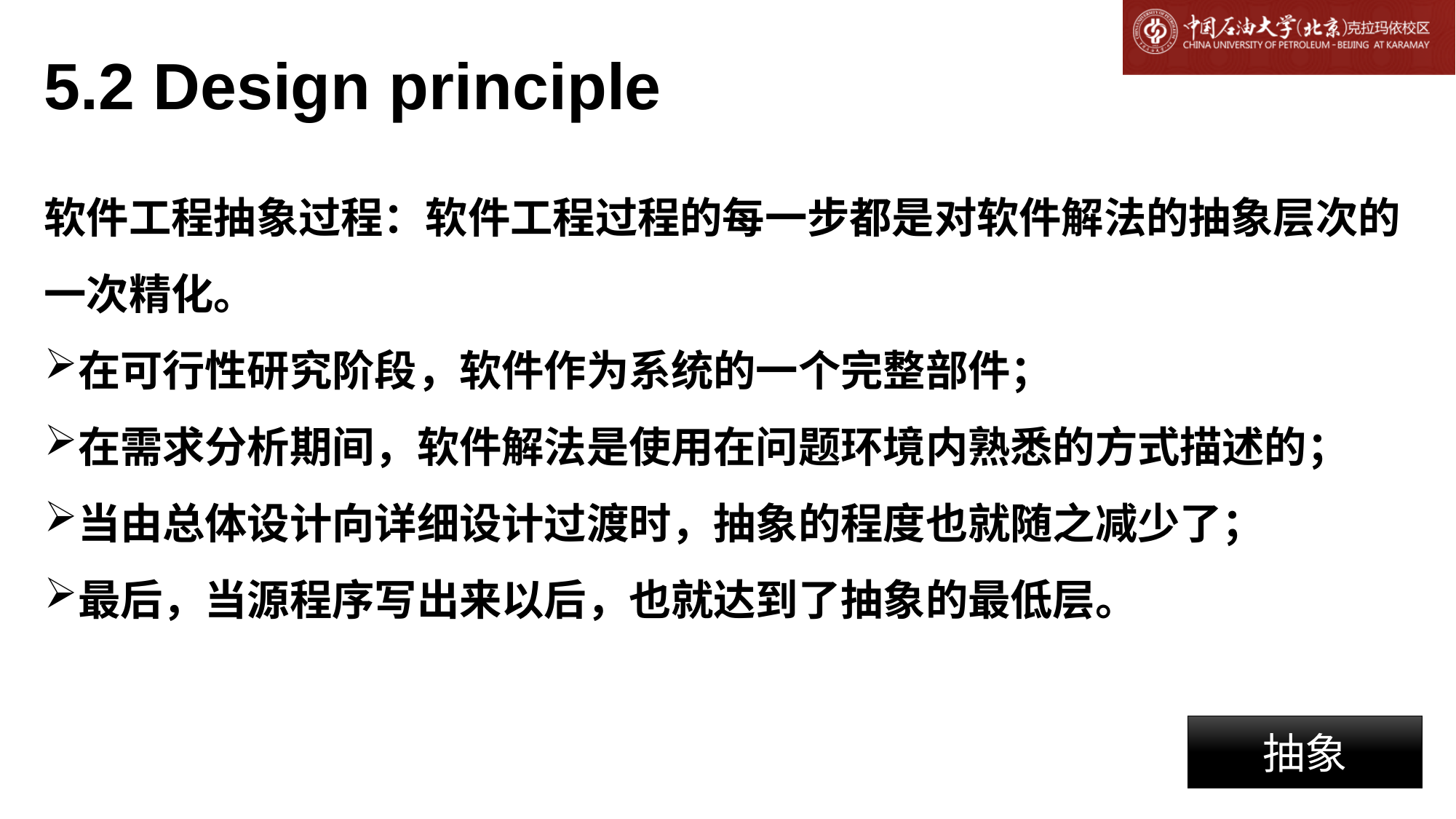

# 5.2 Design principle
软件工程抽象过程：软件工程过程的每一步都是对软件解法的抽象层次的一次精化。
在可行性研究阶段，软件作为系统的一个完整部件；
在需求分析期间，软件解法是使用在问题环境内熟悉的方式描述的；
当由总体设计向详细设计过渡时，抽象的程度也就随之减少了；
最后，当源程序写出来以后，也就达到了抽象的最低层。
抽象